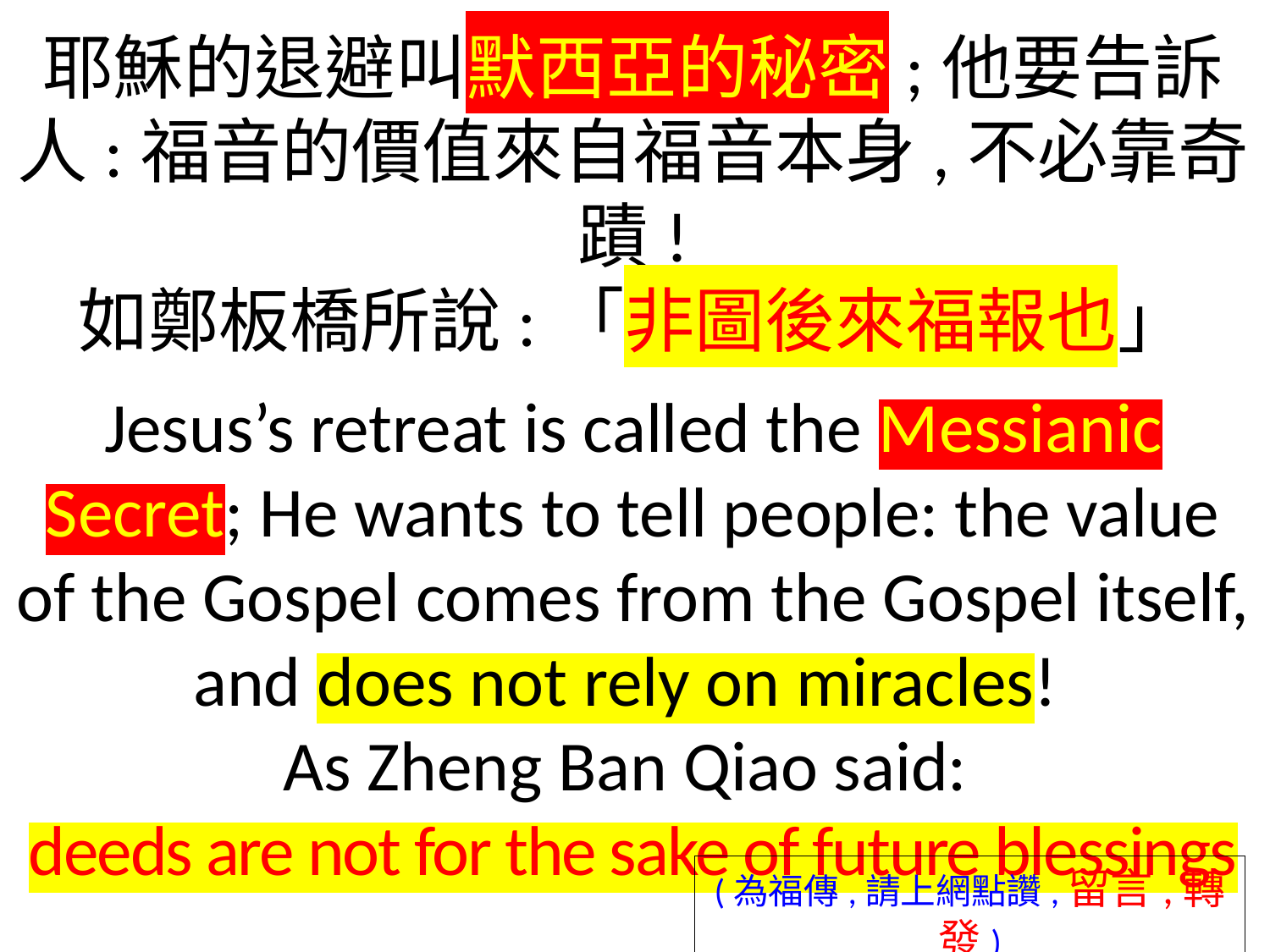

耶穌的退避叫默西亞的秘密;他要告訴人:福音的價值來自福音本身,不必靠奇蹟!
如鄭板橋所說:「非圖後來福報也」
Jesus’s retreat is called the Messianic Secret; He wants to tell people: the value of the Gospel comes from the Gospel itself, and does not rely on miracles!
As Zheng Ban Qiao said:
deeds are not for the sake of future blessings
(為福傳,請上網點讚,留言,轉發)